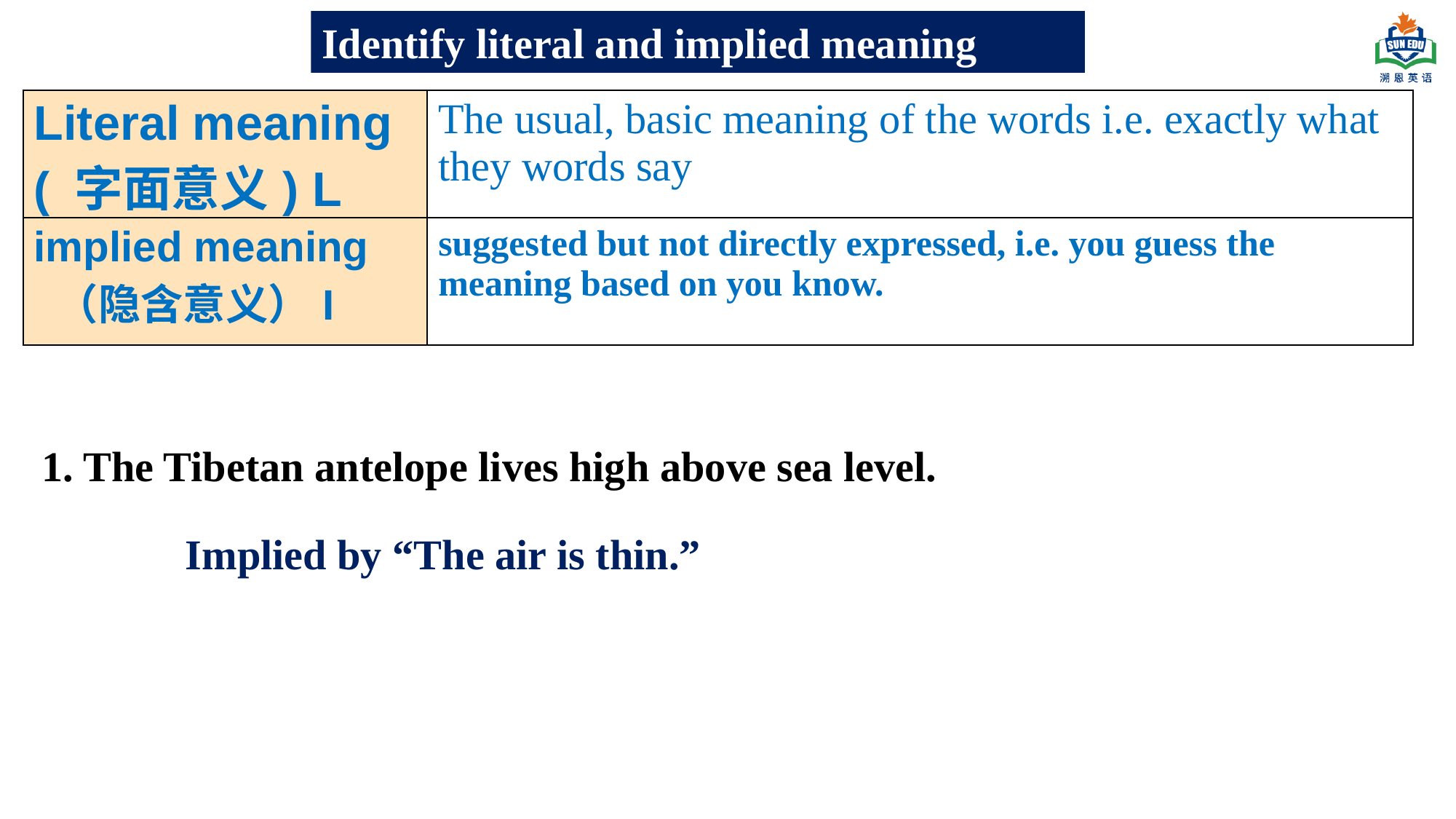

Identify literal and implied meaning
| Literal meaning ( 字面意义) L | The usual, basic meaning of the words i.e. exactly what they words say |
| --- | --- |
| implied meaning （隐含意义）I | suggested but not directly expressed, i.e. you guess the meaning based on you know. |
1. The Tibetan antelope lives high above sea level.
Implied by “The air is thin.”